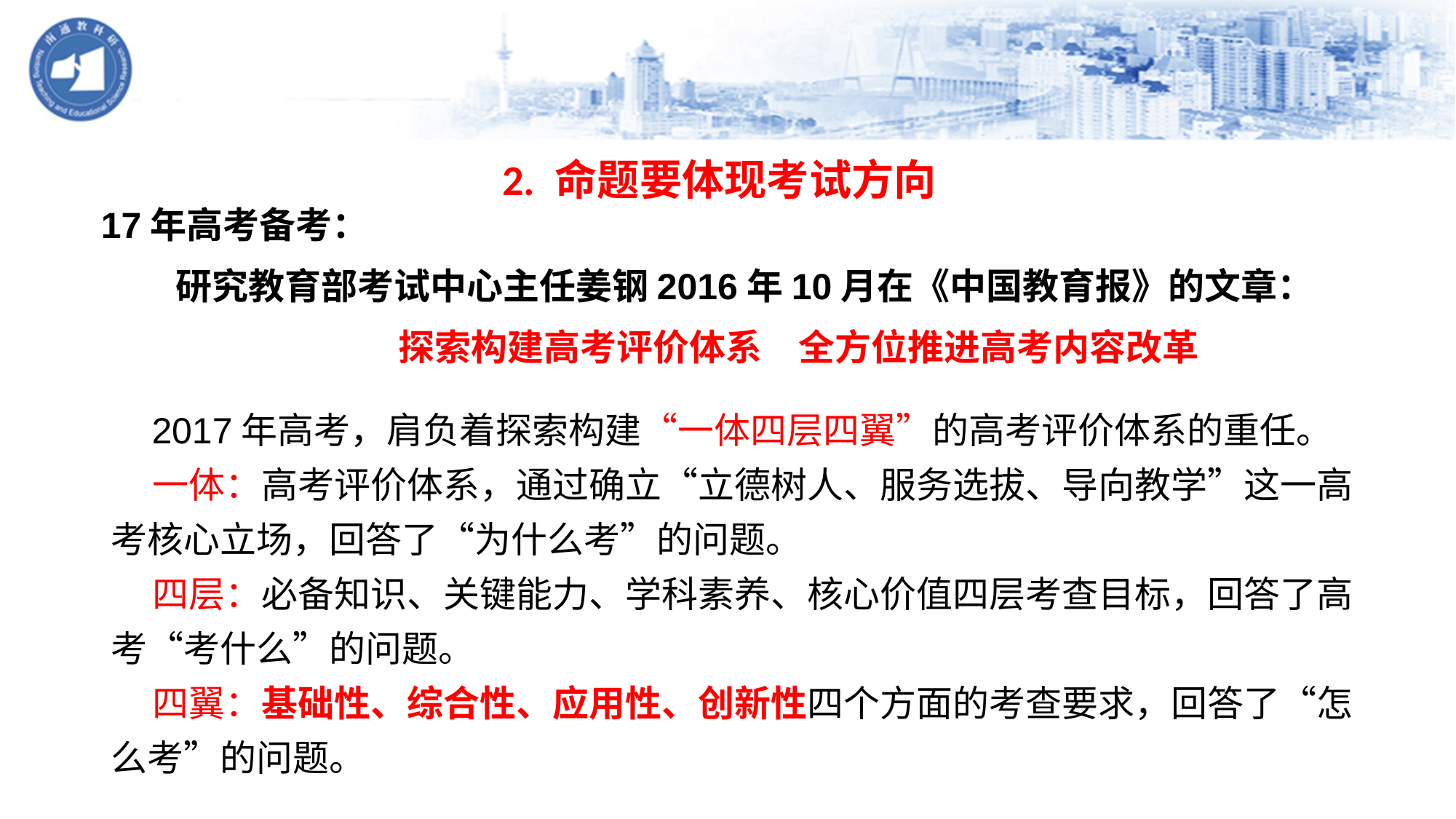

2. 命题要体现考试方向
17年高考备考：
        研究教育部考试中心主任姜钢2016年10月在《中国教育报》的文章：
               探索构建高考评价体系　全方位推进高考内容改革
    2017年高考，肩负着探索构建“一体四层四翼”的高考评价体系的重任。
    一体：高考评价体系，通过确立“立德树人、服务选拔、导向教学”这一高考核心立场，回答了“为什么考”的问题。
    四层：必备知识、关键能力、学科素养、核心价值四层考查目标，回答了高考“考什么”的问题。
    四翼：基础性、综合性、应用性、创新性四个方面的考查要求，回答了“怎么考”的问题。